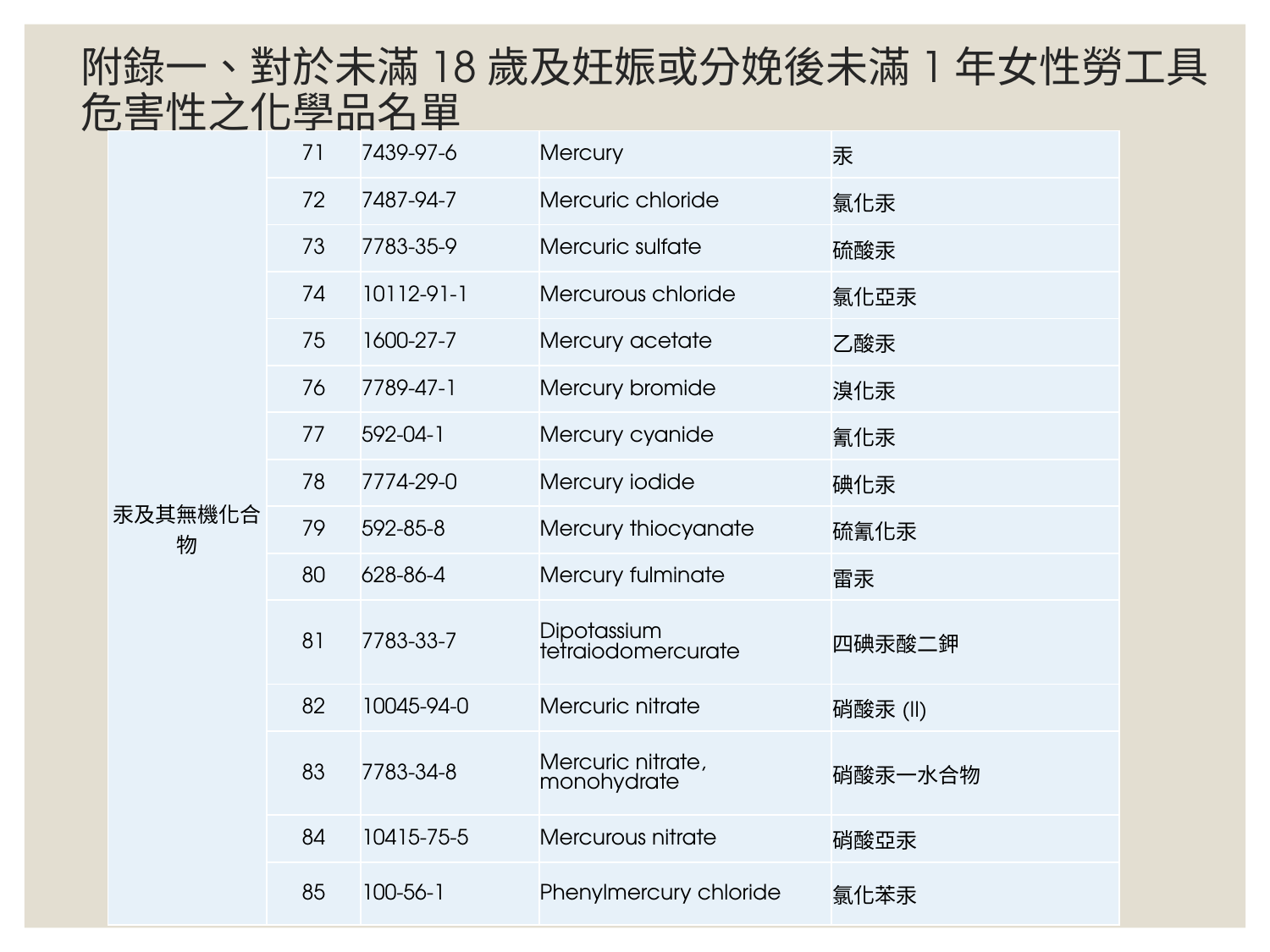

# 附錄一、對於未滿18歲及妊娠或分娩後未滿1年女性勞工具危害性之化學品名單
| 汞及其無機化合物 | 71 | 7439-97-6 | Mercury | 汞 |
| --- | --- | --- | --- | --- |
|  | 72 | 7487-94-7 | Mercuric chloride | 氯化汞 |
|  | 73 | 7783-35-9 | Mercuric sulfate | 硫酸汞 |
|  | 74 | 10112-91-1 | Mercurous chloride | 氯化亞汞 |
|  | 75 | 1600-27-7 | Mercury acetate | 乙酸汞 |
|  | 76 | 7789-47-1 | Mercury bromide | 溴化汞 |
|  | 77 | 592-04-1 | Mercury cyanide | 氰化汞 |
|  | 78 | 7774-29-0 | Mercury iodide | 碘化汞 |
|  | 79 | 592-85-8 | Mercury thiocyanate | 硫氰化汞 |
|  | 80 | 628-86-4 | Mercury fulminate | 雷汞 |
|  | 81 | 7783-33-7 | Dipotassium tetraiodomercurate | 四碘汞酸二鉀 |
|  | 82 | 10045-94-0 | Mercuric nitrate | 硝酸汞(II) |
|  | 83 | 7783-34-8 | Mercuric nitrate, monohydrate | 硝酸汞一水合物 |
|  | 84 | 10415-75-5 | Mercurous nitrate | 硝酸亞汞 |
|  | 85 | 100-56-1 | Phenylmercury chloride | 氯化苯汞 |